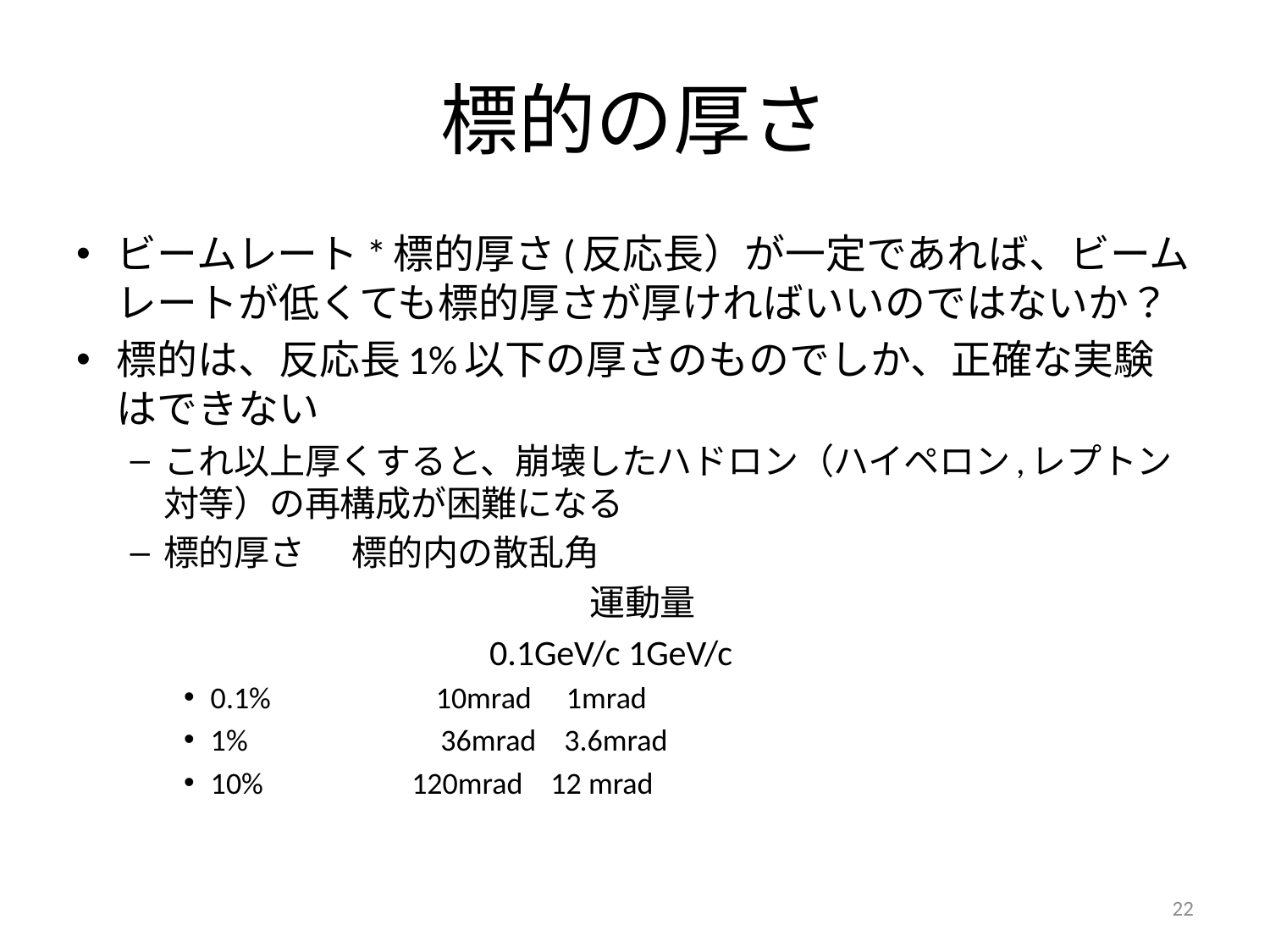

# 標的の厚さ
ビームレート*標的厚さ(反応長）が一定であれば、ビームレートが低くても標的厚さが厚ければいいのではないか？
標的は、反応長1%以下の厚さのものでしか、正確な実験はできない
これ以上厚くすると、崩壊したハドロン（ハイペロン,レプトン対等）の再構成が困難になる
標的厚さ      標的内の散乱角
　　　　　　　　　　　　　運動量
　　　　　　　　　　0.1GeV/c 1GeV/c
0.1%         　　　10mrad     1mrad
1%             　　　36mrad    3.6mrad
10%           　　120mrad    12 mrad
22